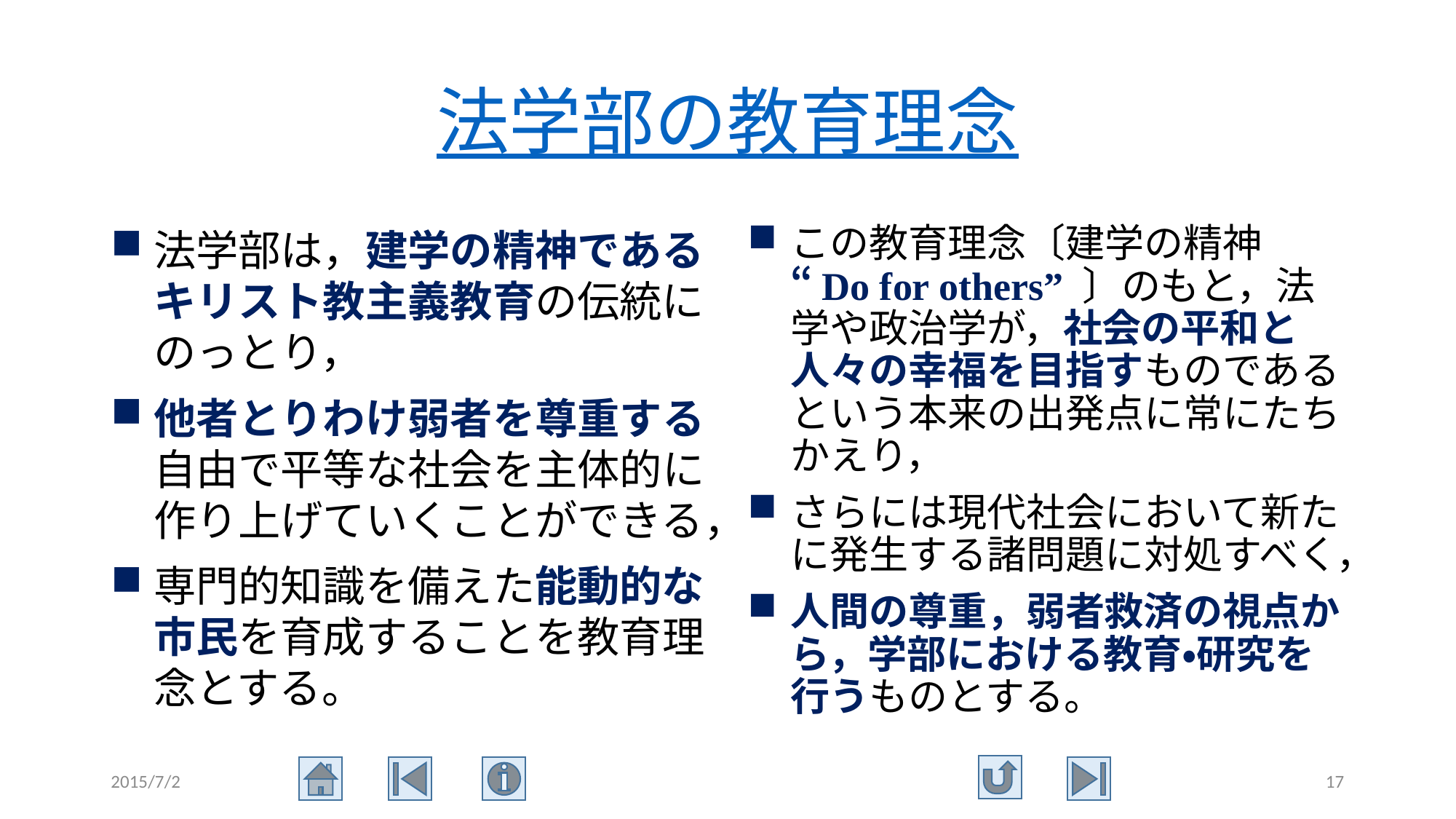

# 法学部の教育理念
法学部は，建学の精神であるキリスト教主義教育の伝統にのっとり，
他者とりわけ弱者を尊重する自由で平等な社会を主体的に作り上げていくことができる，
専門的知識を備えた能動的な市民を育成することを教育理念とする。

この教育理念〔建学の精神 “Do for others” 〕のもと，法学や政治学が，社会の平和と人々の幸福を目指すものであるという本来の出発点に常にたちかえり，
さらには現代社会において新たに発生する諸問題に対処すべく，
人間の尊重，弱者救済の視点から，学部における教育・研究を行うものとする。
2015/7/2
17
法学研究科FD会議
2015年7月1日
明治学院大学法学部教授
加賀山　茂

ご参加いただき，ありがとうございました。